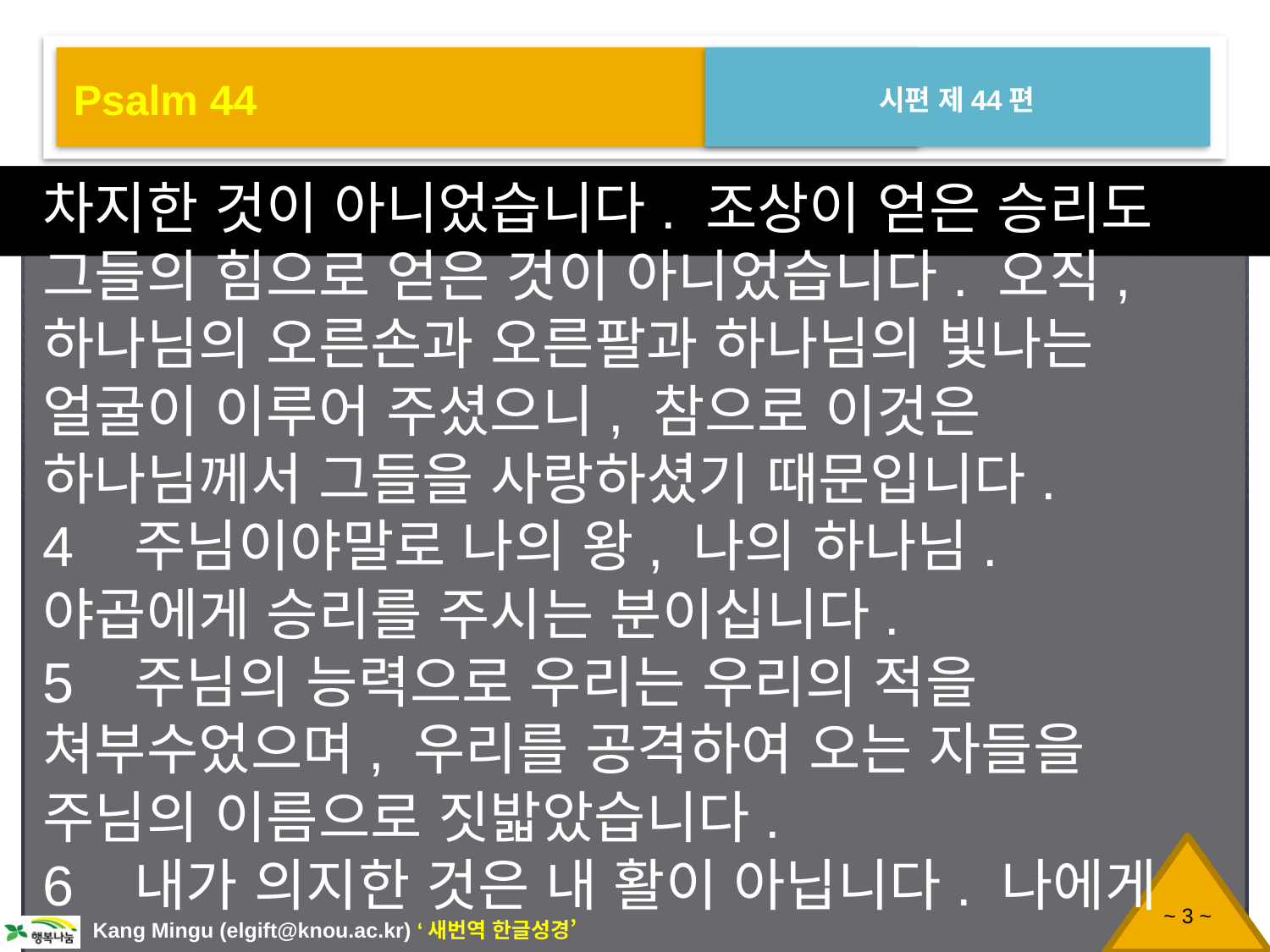

Psalm 44
시편 제44편
차지한 것이 아니었습니다. 조상이 얻은 승리도 그들의 힘으로 얻은 것이 아니었습니다. 오직, 하나님의 오른손과 오른팔과 하나님의 빛나는 얼굴이 이루어 주셨으니, 참으로 이것은 하나님께서 그들을 사랑하셨기 때문입니다.
4   주님이야말로 나의 왕, 나의 하나님. 야곱에게 승리를 주시는 분이십니다.
5   주님의 능력으로 우리는 우리의 적을 쳐부수었으며, 우리를 공격하여 오는 자들을 주님의 이름으로 짓밟았습니다.
6   내가 의지한 것은 내 활이 아닙니다. 나에게